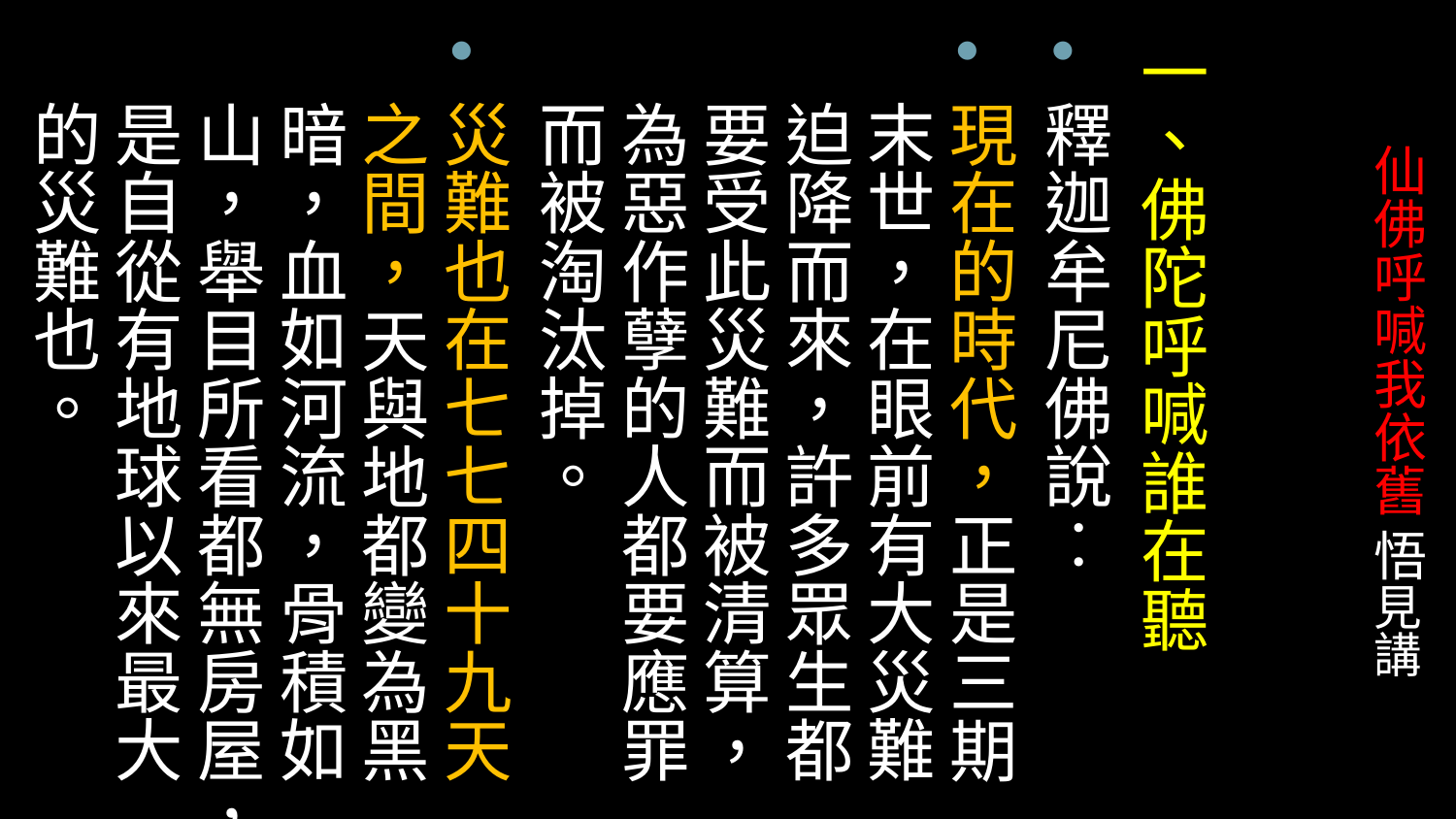

一、佛陀呼喊誰在聽
釋迦牟尼佛說︰
現在的時代，正是三期末世，在眼前有大災難迫降而來，許多眾生都要受此災難而被清算，為惡作孽的人都要應罪而被淘汰掉。
災難也在七七四十九天之間，天與地都變為黑暗，血如河流，骨積如山，舉目所看都無房屋，是自從有地球以來最大的災難也。
# 仙佛呼喊我依舊 悟見講